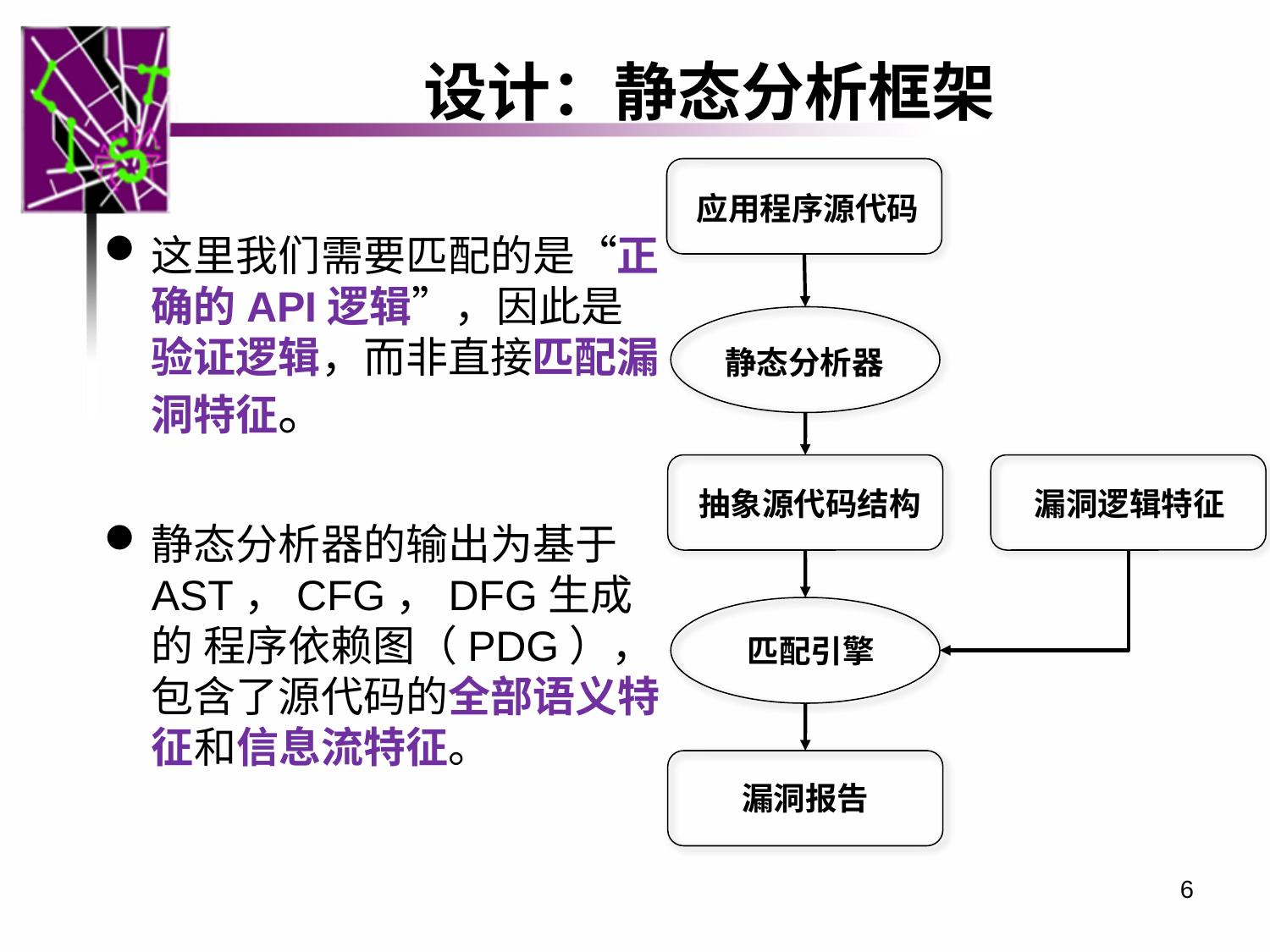

# 设计：静态分析框架

应用程序源代码
这里我们需要匹配的是“正确的API逻辑”，因此是验证逻辑，而非直接匹配漏洞特征。

静态分析器的输出为基于AST，CFG，DFG生成的 程序依赖图（PDG），包含了源代码的全部语义特征和信息流特征。

静态分析器

抽象源代码结构
漏洞逻辑特征

匹配引擎

漏洞报告
6